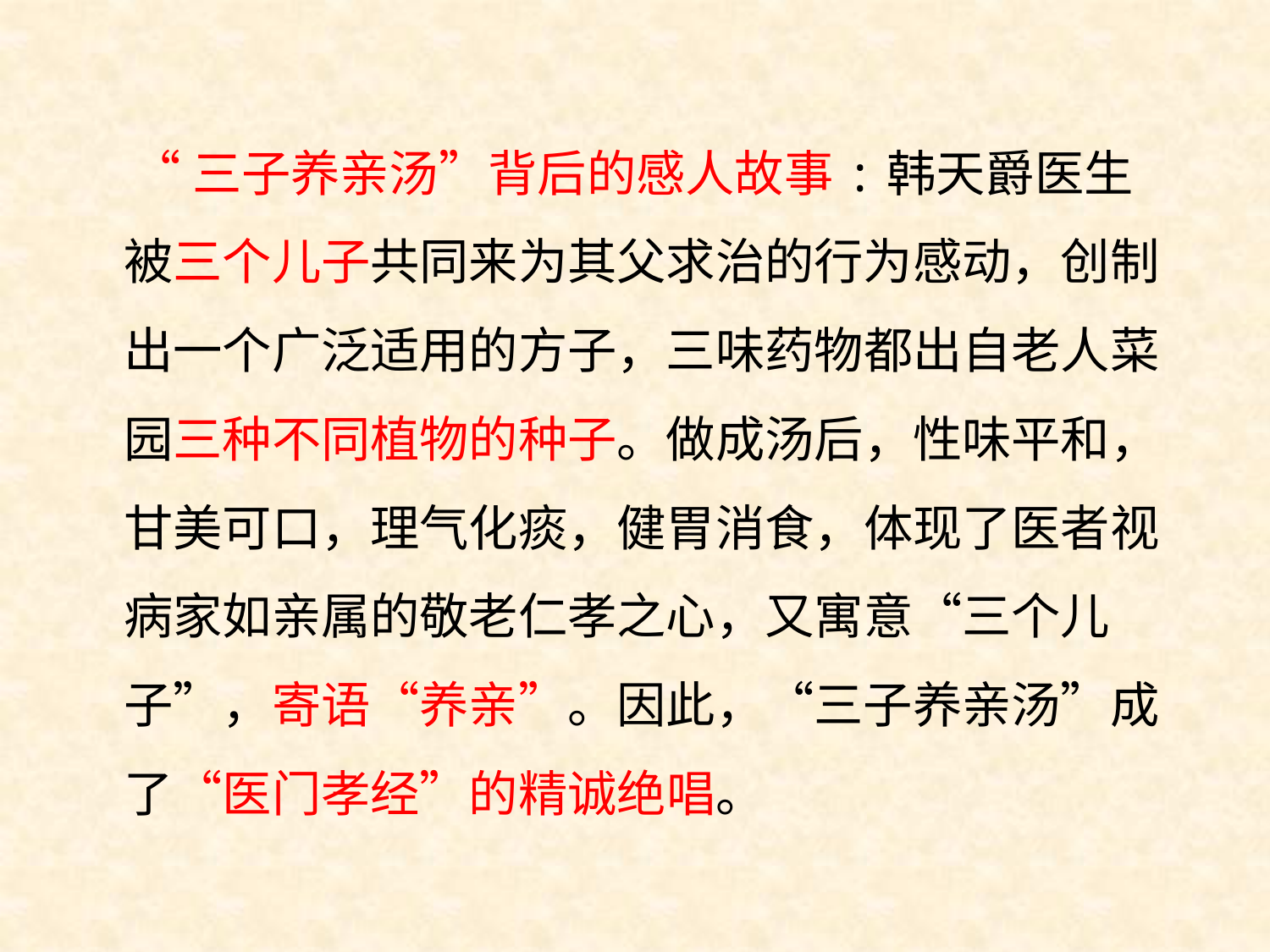

“三子养亲汤”背后的感人故事:韩天爵医生被三个儿子共同来为其父求治的行为感动，创制出一个广泛适用的方子，三味药物都出自老人菜园三种不同植物的种子。做成汤后，性味平和，甘美可口，理气化痰，健胃消食，体现了医者视病家如亲属的敬老仁孝之心，又寓意“三个儿子”，寄语“养亲”。因此，“三子养亲汤”成了“医门孝经”的精诚绝唱。
22